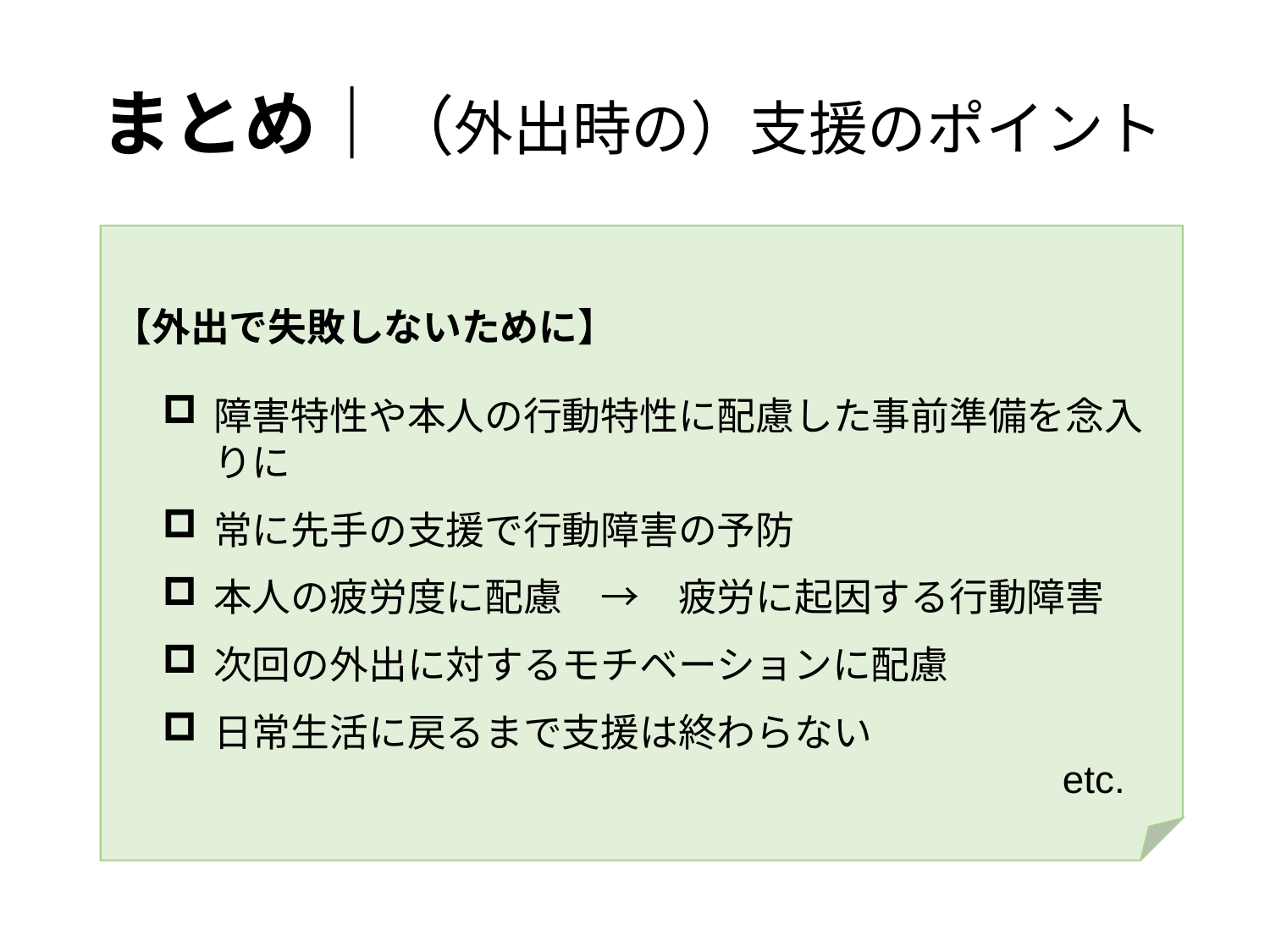

# まとめ｜（外出時の）支援のポイント

【外出で失敗しないために】
障害特性や本人の行動特性に配慮した事前準備を念入りに
常に先手の支援で行動障害の予防
本人の疲労度に配慮　→　疲労に起因する行動障害
次回の外出に対するモチベーションに配慮
日常生活に戻るまで支援は終わらない
　　　　　　　　　　　　　　　　　　　　　　　etc.